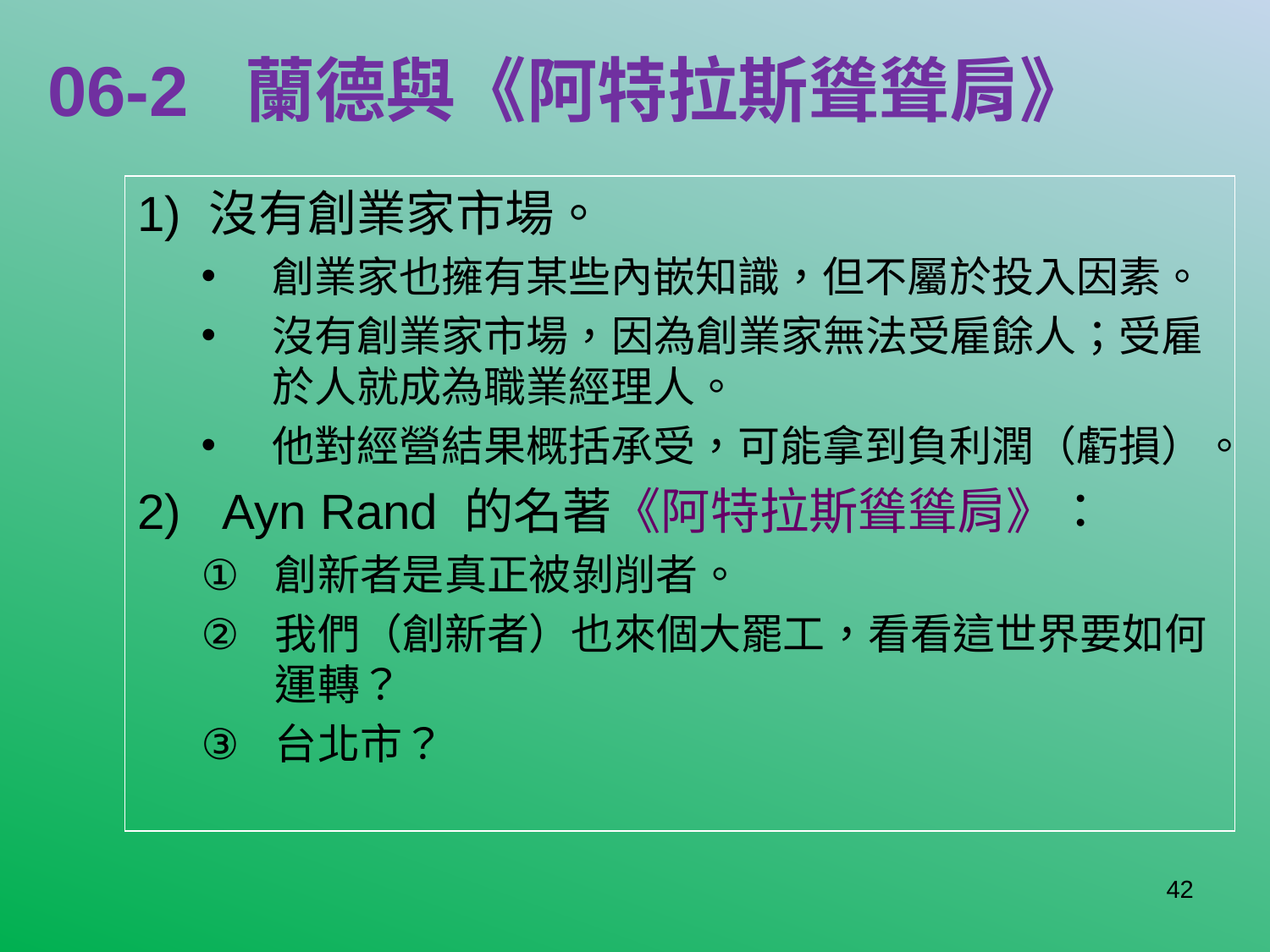

# 06-2  蘭德與《阿特拉斯聳聳肩》
沒有創業家市場。
創業家也擁有某些內嵌知識，但不屬於投入因素。
沒有創業家市場，因為創業家無法受雇餘人；受雇於人就成為職業經理人。
他對經營結果概括承受，可能拿到負利潤（虧損）。
Ayn Rand 的名著《阿特拉斯聳聳肩》：
創新者是真正被剝削者。
我們（創新者）也來個大罷工，看看這世界要如何運轉？
台北市？

42